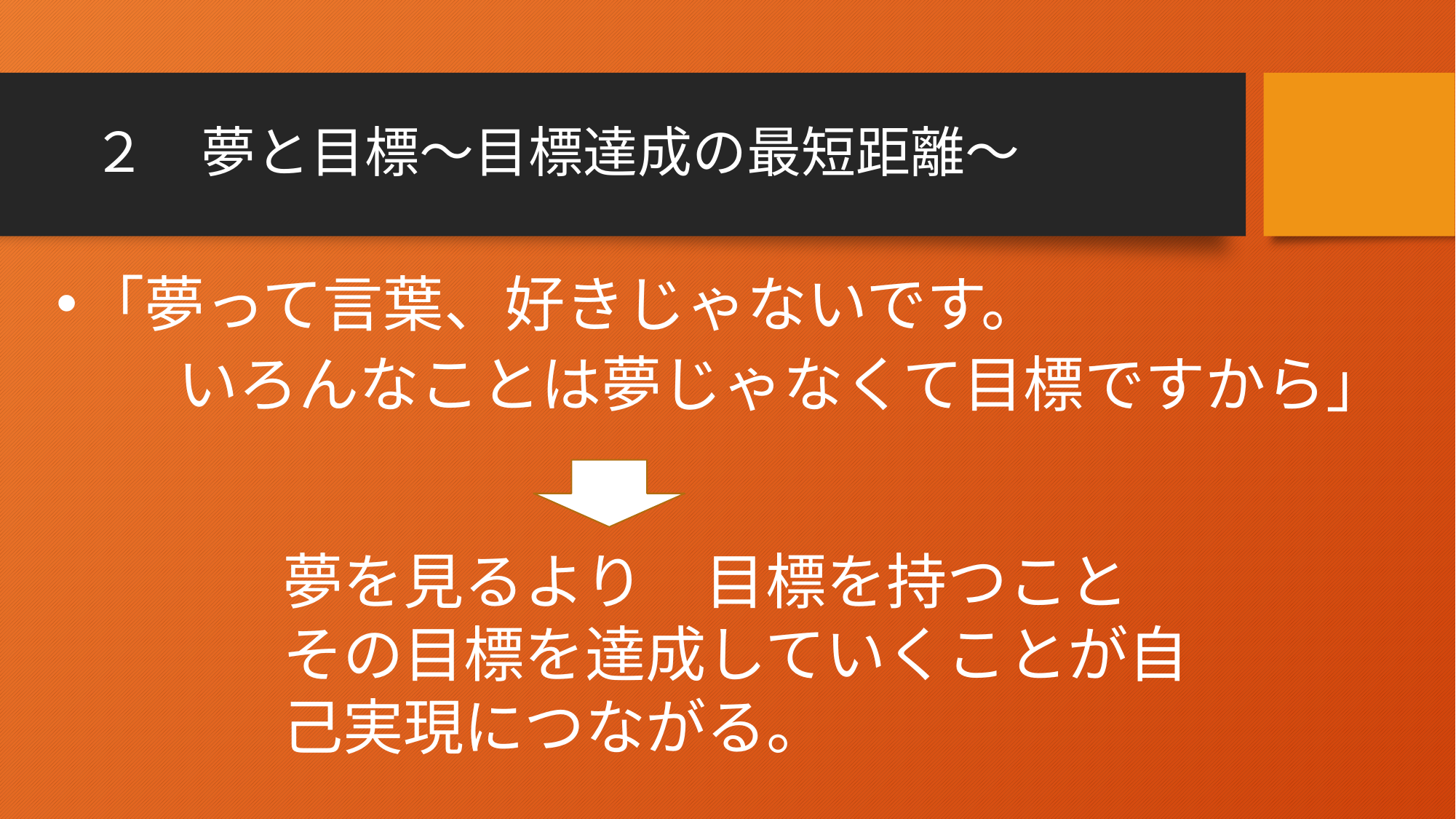

# ２　夢と目標～目標達成の最短距離～
「夢って言葉、好きじゃないです。
　　いろんなことは夢じゃなくて目標ですから」

夢を見るより　目標を持つこと
その目標を達成していくことが自己実現につながる。